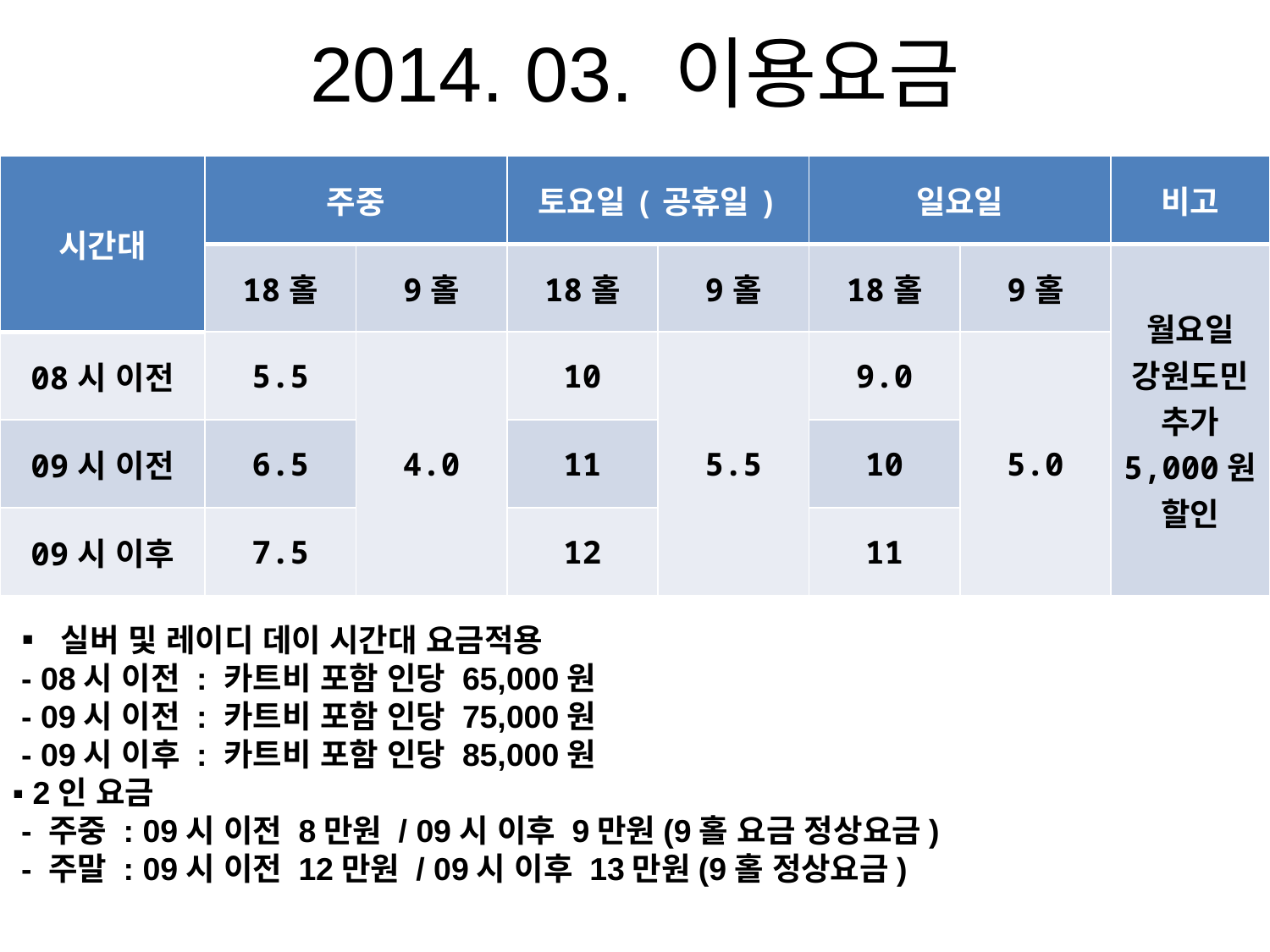

# 2014. 03. 이용요금
| 시간대 | 주중 |  | 토요일(공휴일) |  | 일요일 |  | 비고 |
| --- | --- | --- | --- | --- | --- | --- | --- |
|  | 18홀 | 9홀 | 18홀 | 9홀 | 18홀 | 9홀 | 월요일 강원도민 추가 5,000원 할인 |
| 08시 이전 | 5.5 | 4.0 | 10 | 5.5 | 9.0 | 5.0 |  |
| 09시 이전 | 6.5 |  | 11 |  | 10 |  |  |
| 09시 이후 | 7.5 |  | 12 |  | 11 |  |  |
▪ 실버 및 레이디 데이 시간대 요금적용
 - 08시 이전 : 카트비 포함 인당 65,000원
 - 09시 이전 : 카트비 포함 인당 75,000원
 - 09시 이후 : 카트비 포함 인당 85,000원
▪ 2인 요금
 - 주중 : 09시 이전 8만원 / 09시 이후 9만원(9홀 요금 정상요금)
 - 주말 : 09시 이전 12만원 / 09시 이후 13만원(9홀 정상요금)